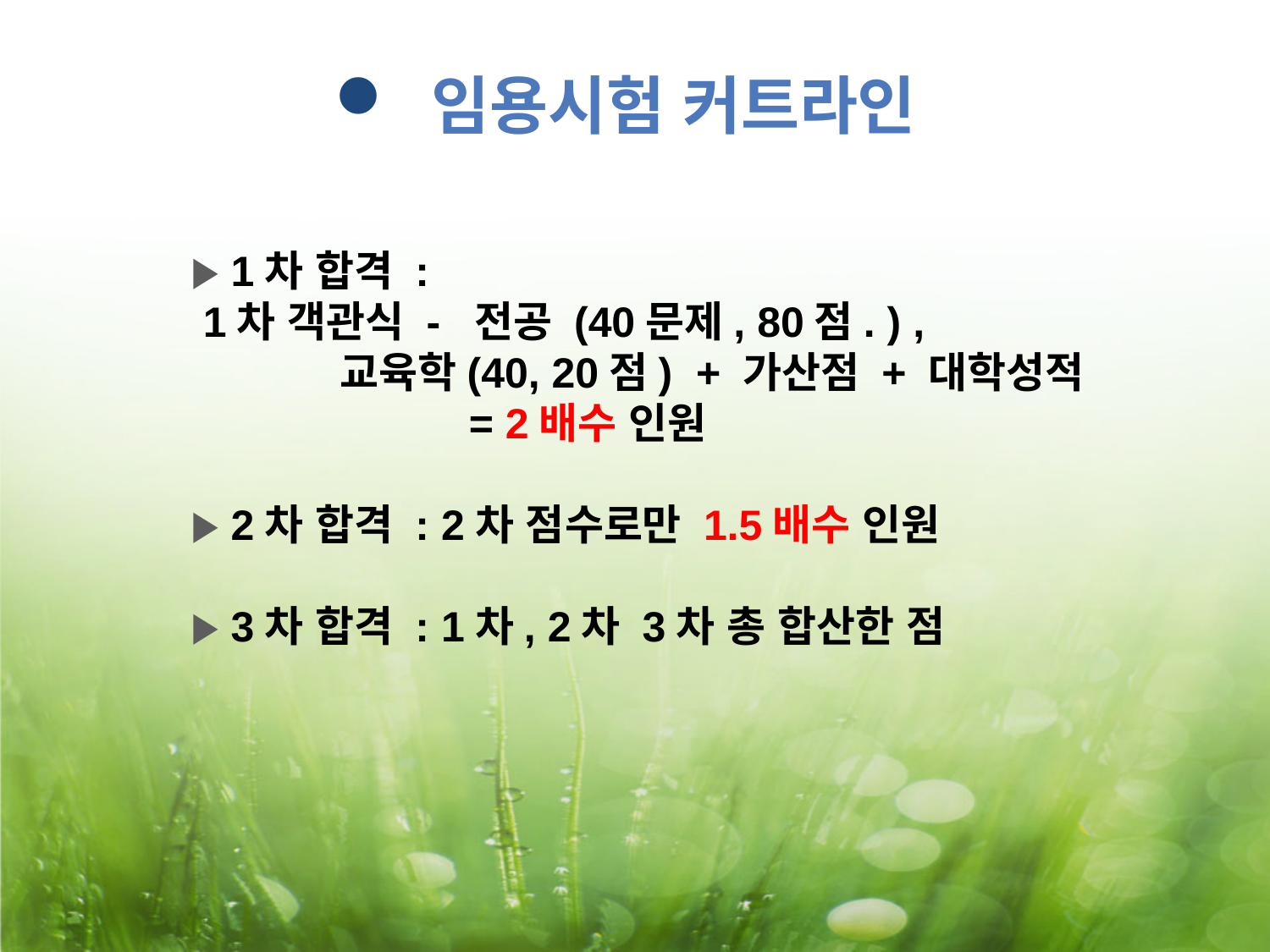

임용시험 커트라인
▶ 1차 합격 :
 1차 객관식 -  전공 (40문제, 80점. ) ,
	 교육학(40, 20점)  + 가산점 + 대학성적
		  = 2배수 인원

▶ 2차 합격 : 2차 점수로만 1.5배수 인원

▶ 3차 합격 : 1차, 2차 3차 총 합산한 점